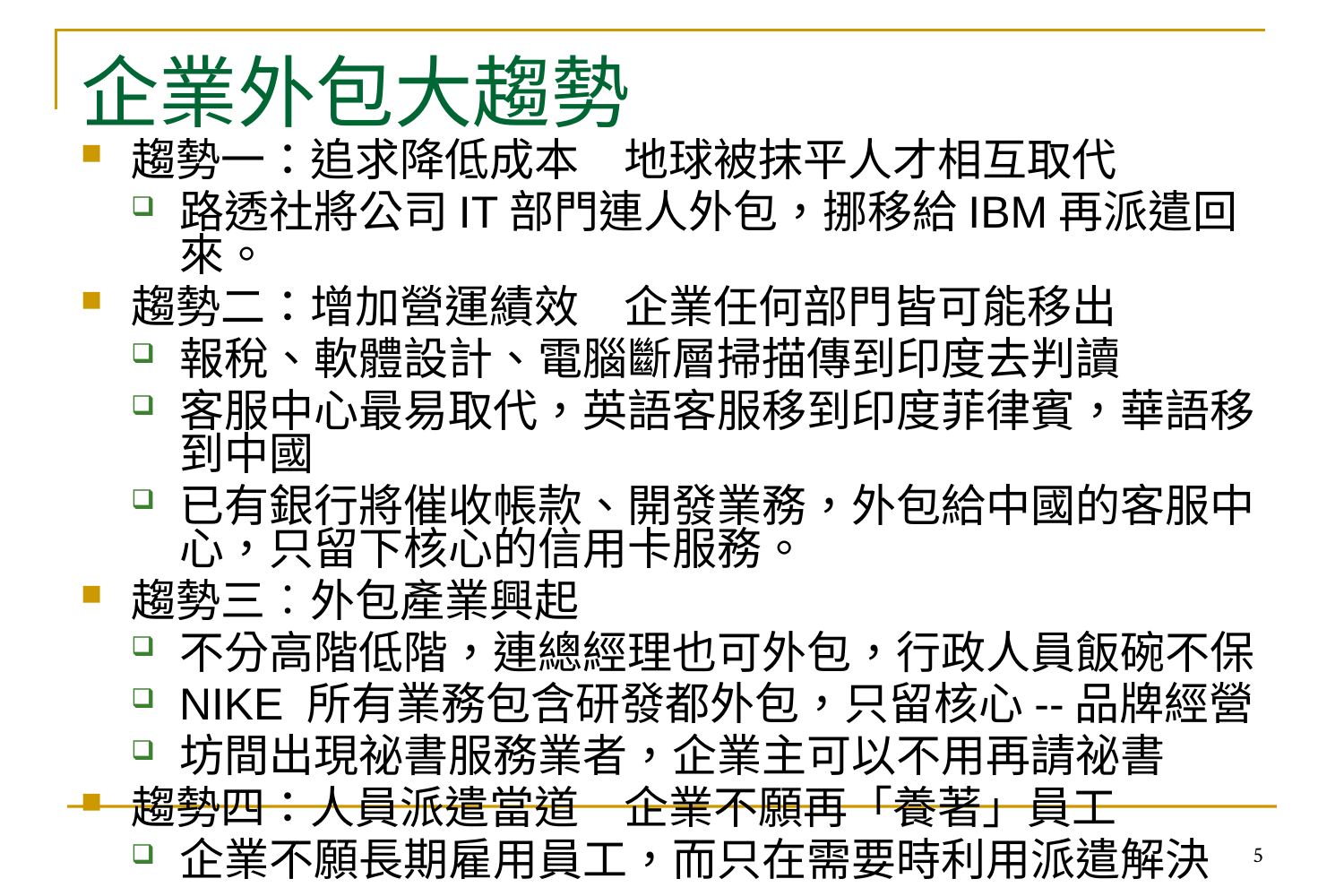

# 企業外包大趨勢
趨勢一：追求降低成本　地球被抹平人才相互取代
路透社將公司IT部門連人外包，挪移給IBM再派遣回來。
趨勢二：增加營運績效　企業任何部門皆可能移出
報稅、軟體設計、電腦斷層掃描傳到印度去判讀
客服中心最易取代，英語客服移到印度菲律賓，華語移到中國
已有銀行將催收帳款、開發業務，外包給中國的客服中心，只留下核心的信用卡服務。
趨勢三︰外包產業興起
不分高階低階，連總經理也可外包，行政人員飯碗不保
NIKE 所有業務包含研發都外包，只留核心--品牌經營
坊間出現祕書服務業者，企業主可以不用再請祕書
趨勢四：人員派遣當道　企業不願再「養著」員工
企業不願長期雇用員工，而只在需要時利用派遣解決
5